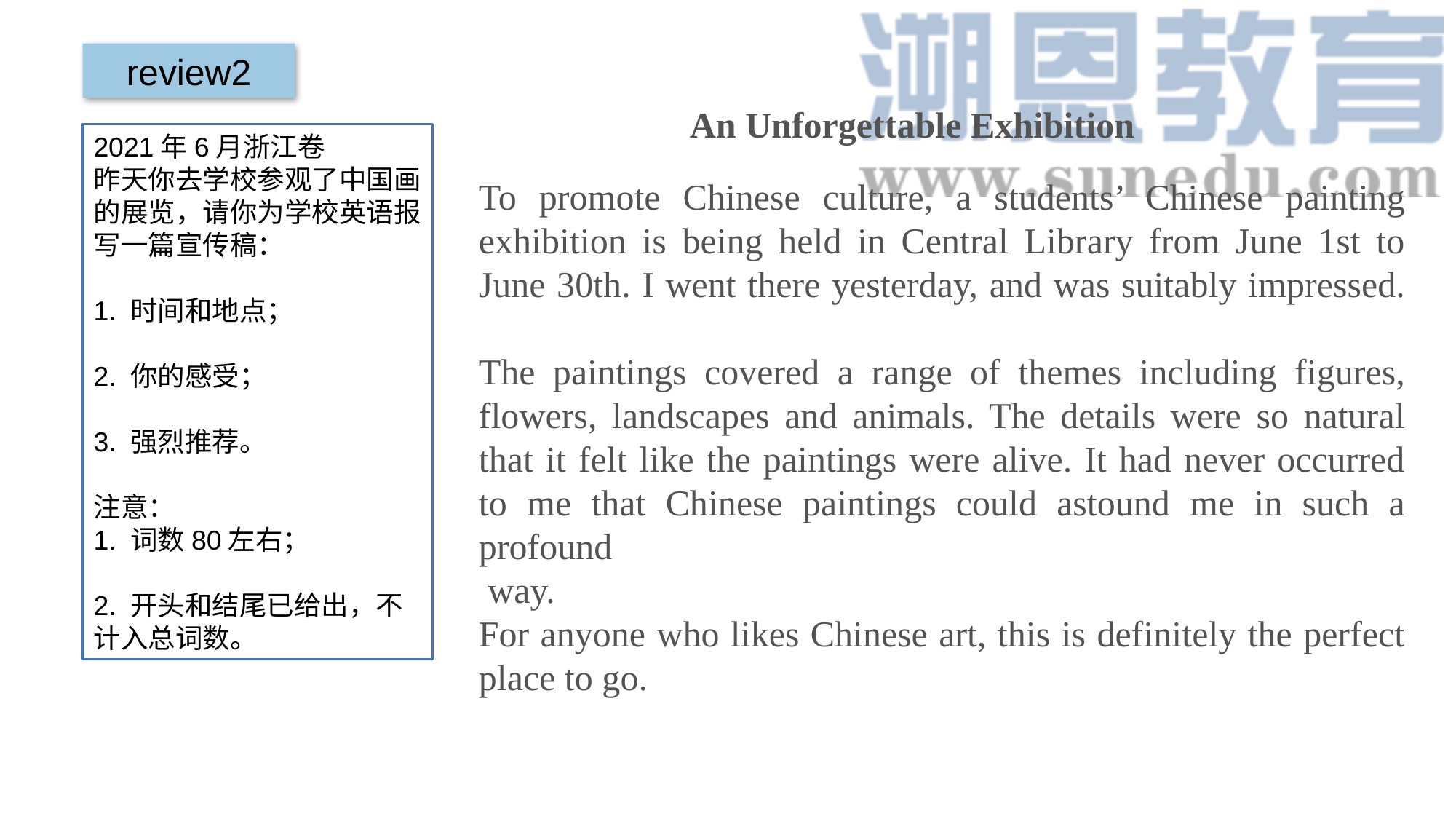

review2
 An Unforgettable Exhibition
2021年6月浙江卷
昨天你去学校参观了中国画的展览，请你为学校英语报写一篇宣传稿：

1. 时间和地点；

2. 你的感受；

3. 强烈推荐。

注意：
1. 词数80左右；

2. 开头和结尾已给出，不计入总词数。
To promote Chinese culture, a students’ Chinese painting exhibition is being held in Central Library from June 1st to June 30th. I went there yesterday, and was suitably impressed.
The paintings covered a range of themes including figures, flowers, landscapes and animals. The details were so natural that it felt like the paintings were alive. It had never occurred to me that Chinese paintings could astound me in such a profound
 way.
For anyone who likes Chinese art, this is definitely the perfect place to go.